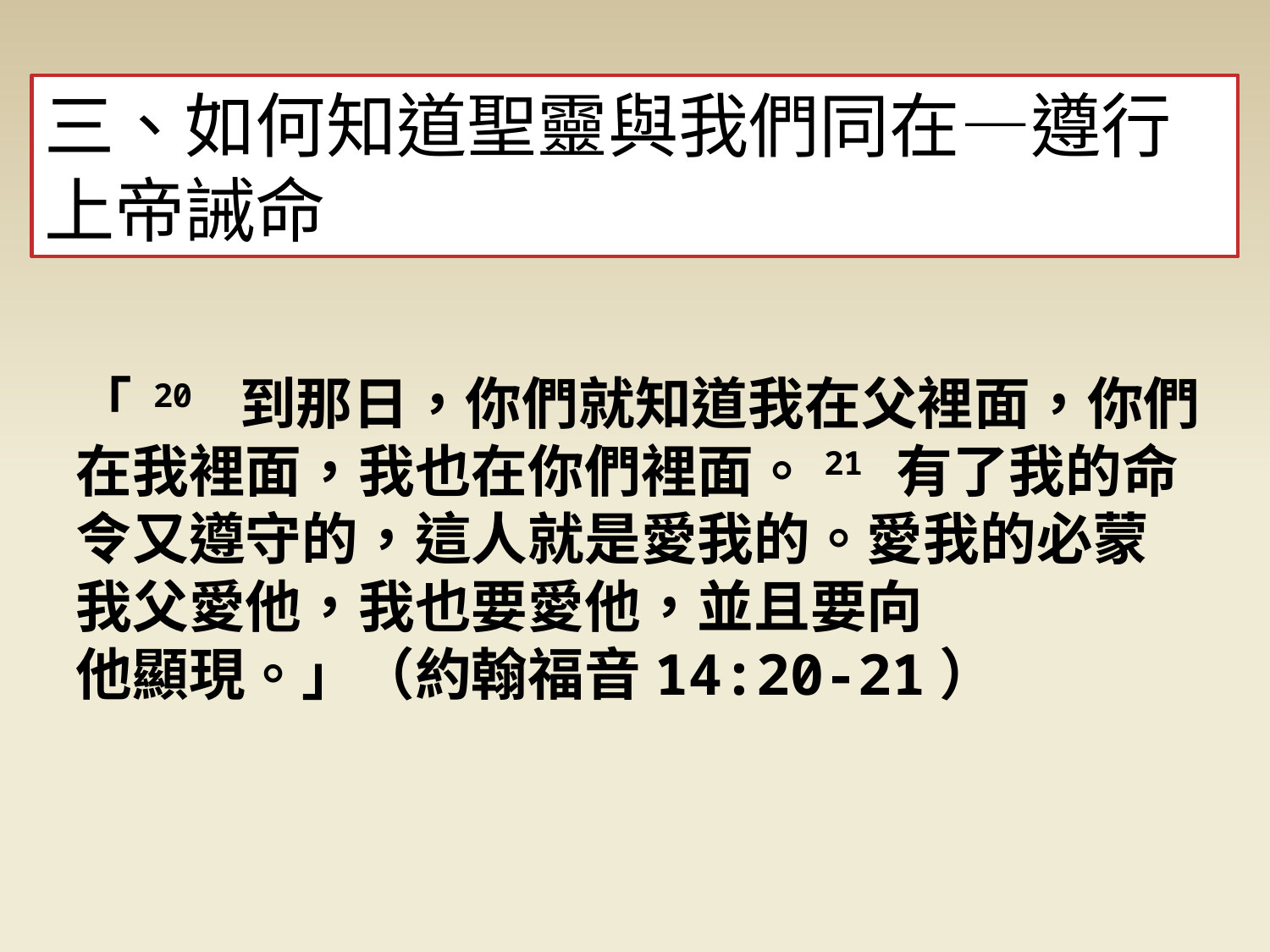

#
三、如何知道聖靈與我們同在—遵行上帝誡命
「 20 到那日，你們就知道我在父裡面，你們在我裡面，我也在你們裡面。21 有了我的命令又遵守的，這人就是愛我的。愛我的必蒙我父愛他，我也要愛他，並且要向
他顯現。」（約翰福音14:20-21）